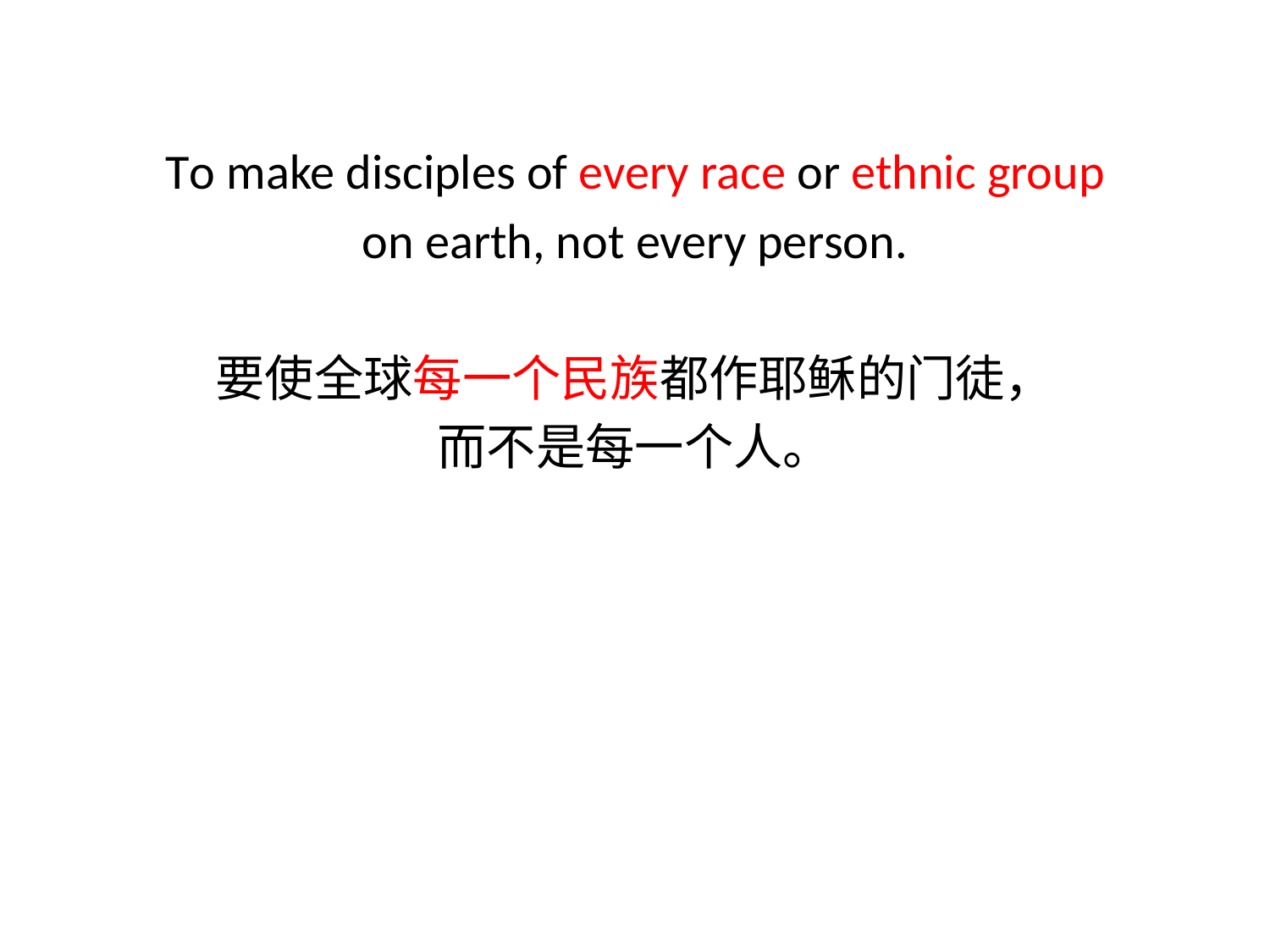

To make disciples of every race or ethnic group
on earth, not every person.

要使全球每一个民族都作耶稣的门徒，
而不是每一个人。